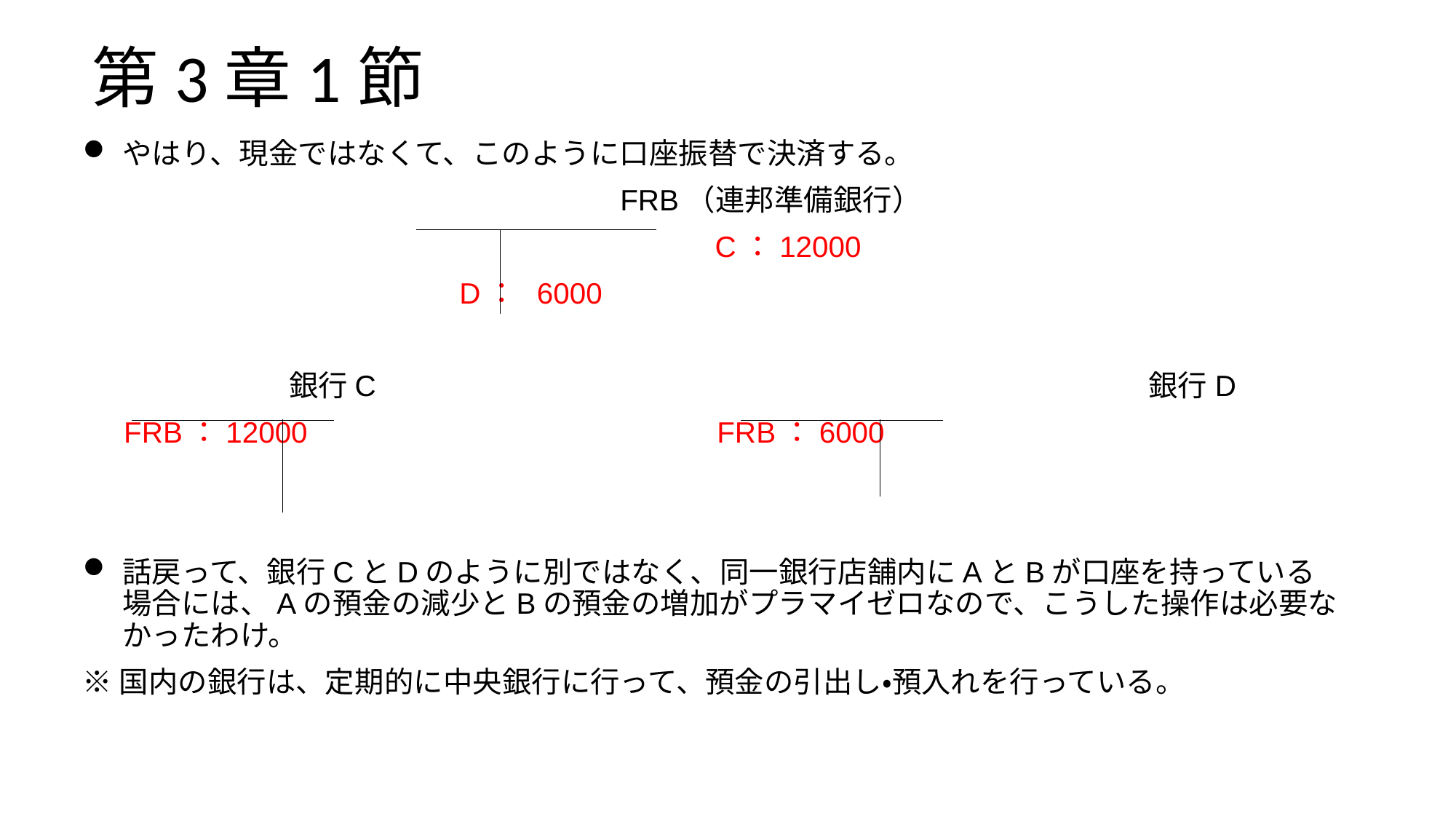

# 第3章1節
やはり、現金ではなくて、このように口座振替で決済する。
　　　　　　　　　　　　　　　　　　FRB（連邦準備銀行）
　　　　　　　　　　　　　　　　　　　　　 C：12000
                                              D：  6000

　　　　　　　銀行C　　　　　　　　　　　　　　　　　　　　　　　　　　銀行D
     FRB：12000                                                  FRB：6000

話戻って、銀行CとDのように別ではなく、同一銀行店舗内にAとBが口座を持っている場合には、Aの預金の減少とBの預金の増加がプラマイゼロなので、こうした操作は必要なかったわけ。
※国内の銀行は、定期的に中央銀行に行って、預金の引出し・預入れを行っている。